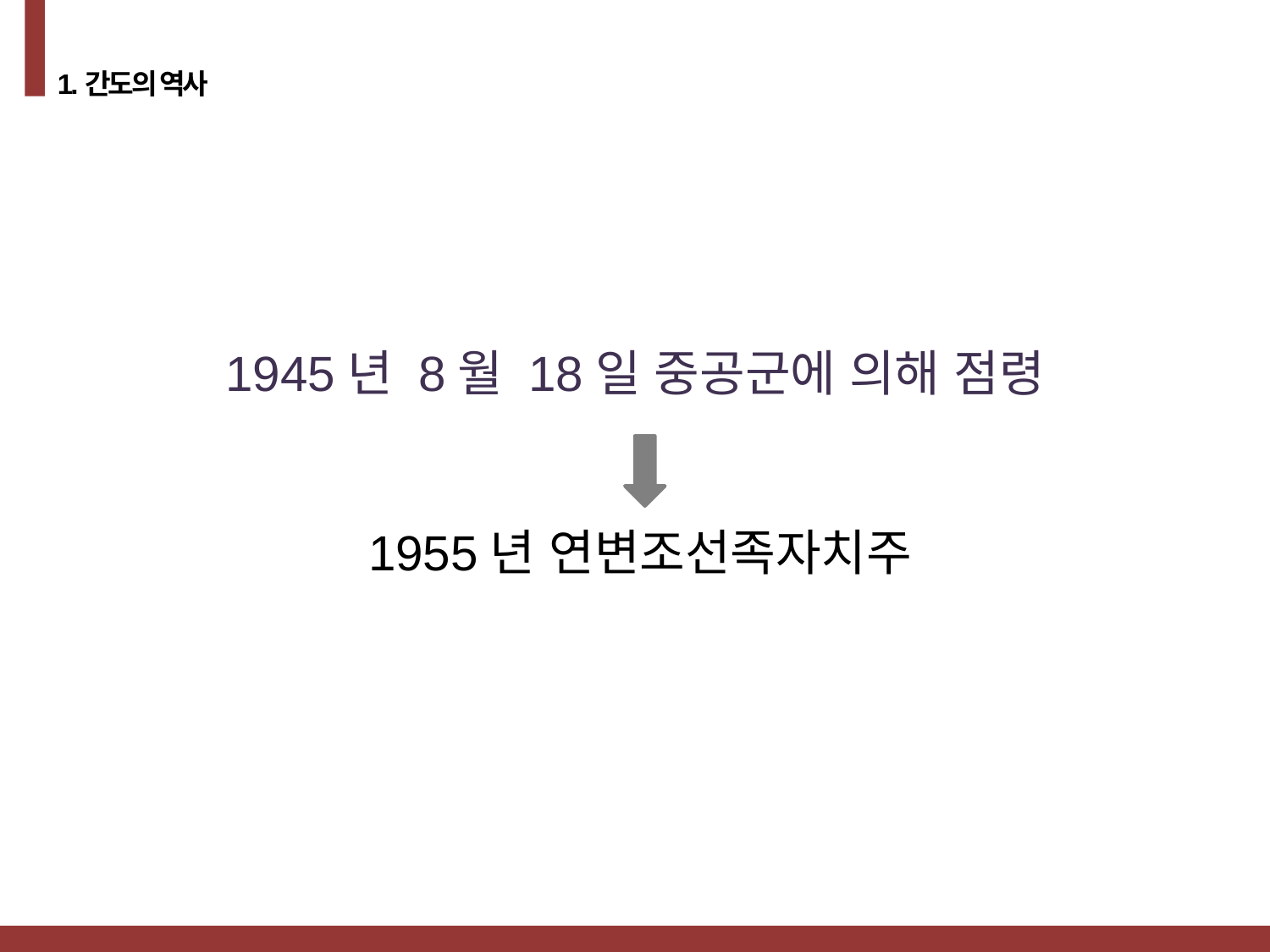

1.간도의 역사
1945년 8월 18일 중공군에 의해 점령

1955년 연변조선족자치주